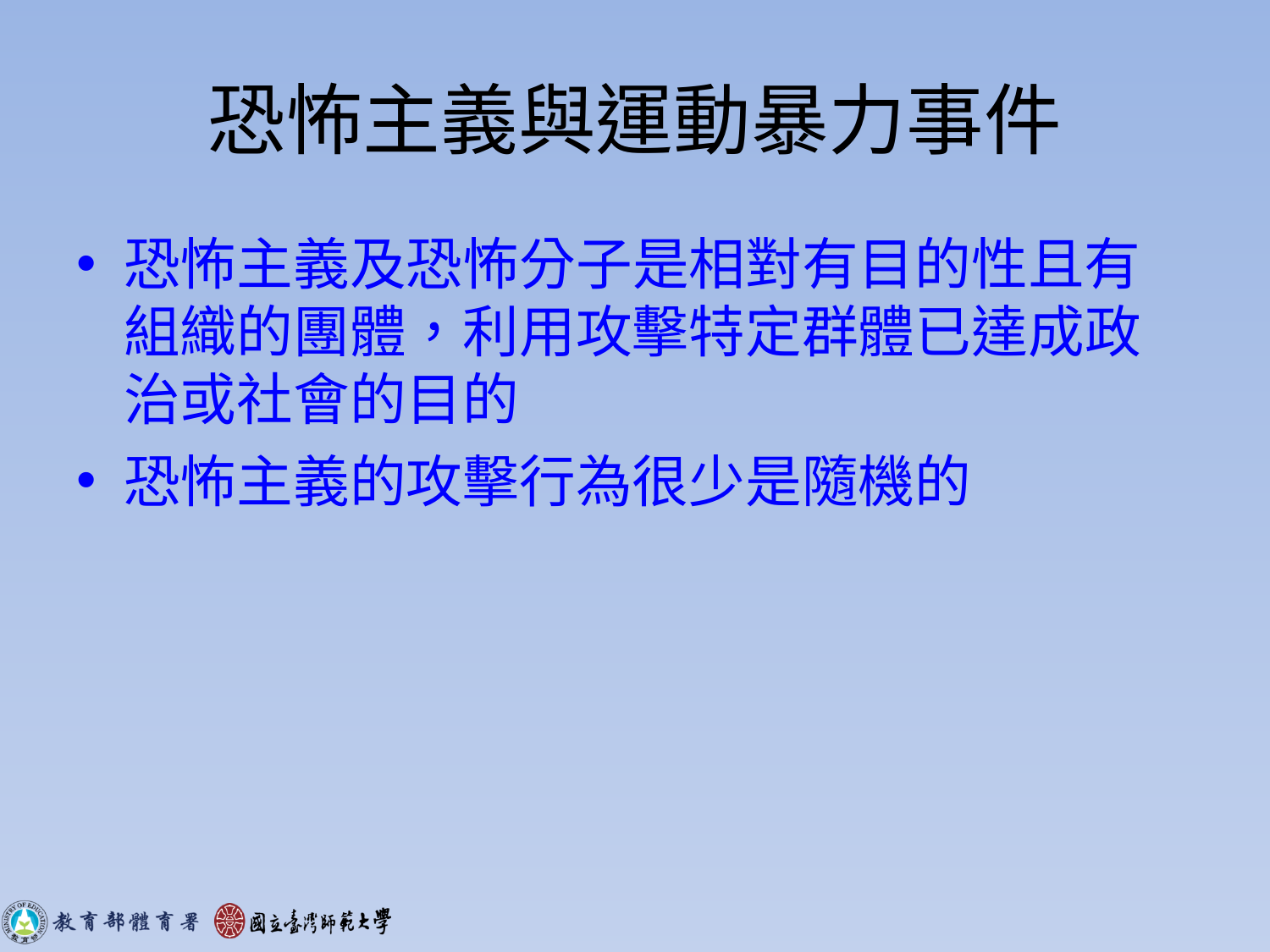

# 恐怖主義與運動暴力事件
恐怖主義及恐怖分子是相對有目的性且有組織的團體，利用攻擊特定群體已達成政治或社會的目的
恐怖主義的攻擊行為很少是隨機的